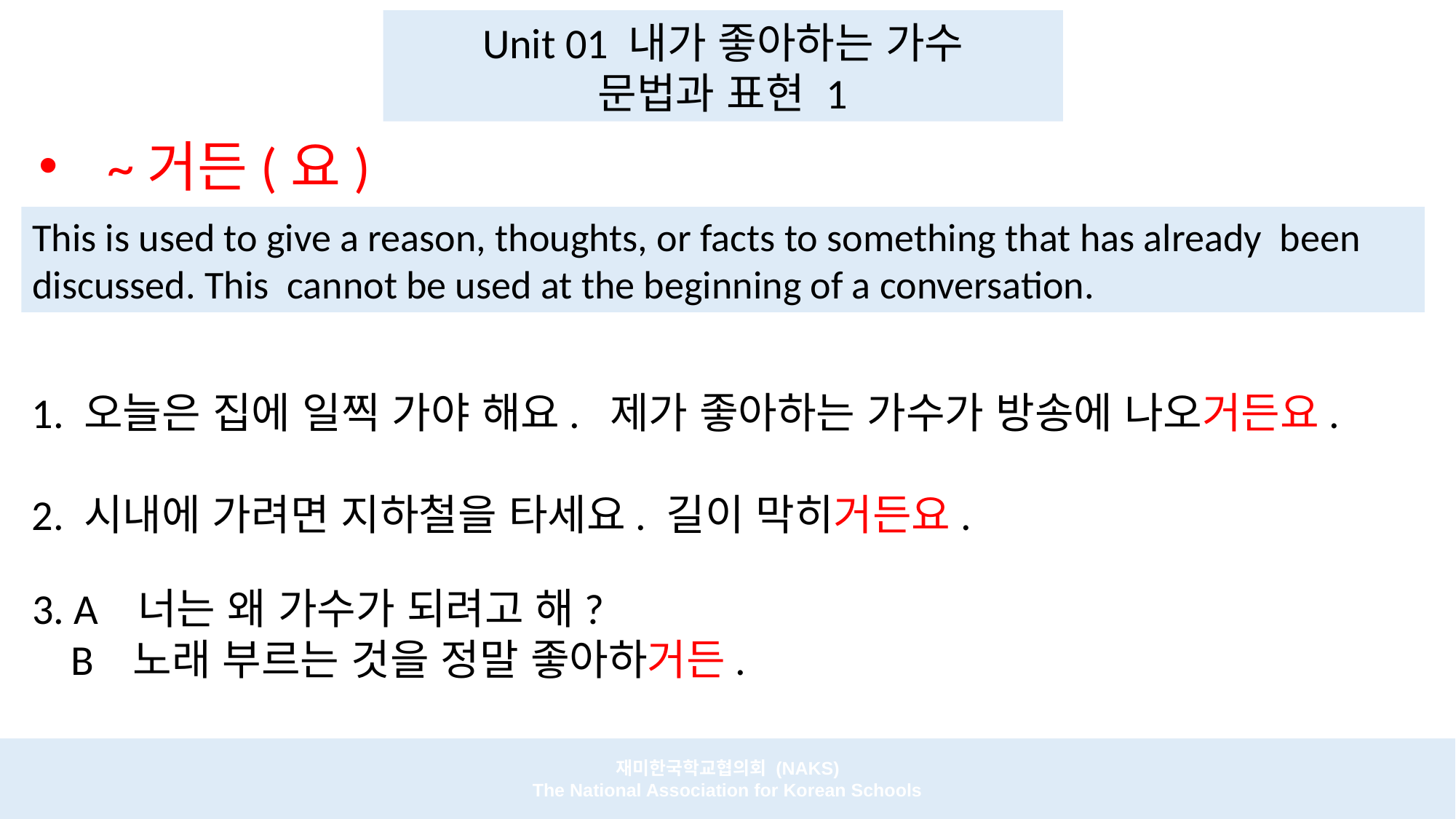

Unit 01 내가 좋아하는 가수
문법과 표현 1
~거든(요)
This is used to give a reason, thoughts, or facts to something that has already  been  discussed. This  cannot be used at the beginning of a conversation.

 1. 오늘은 집에 일찍 가야 해요.  제가 좋아하는 가수가 방송에 나오거든요.

 2. 시내에 가려면 지하철을 타세요. 길이 막히거든요.
3. A   너는 왜 가수가 되려고 해?
    B   노래 부르는 것을 정말 좋아하거든.
재미한국학교협의회 (NAKS)
The National Association for Korean Schools